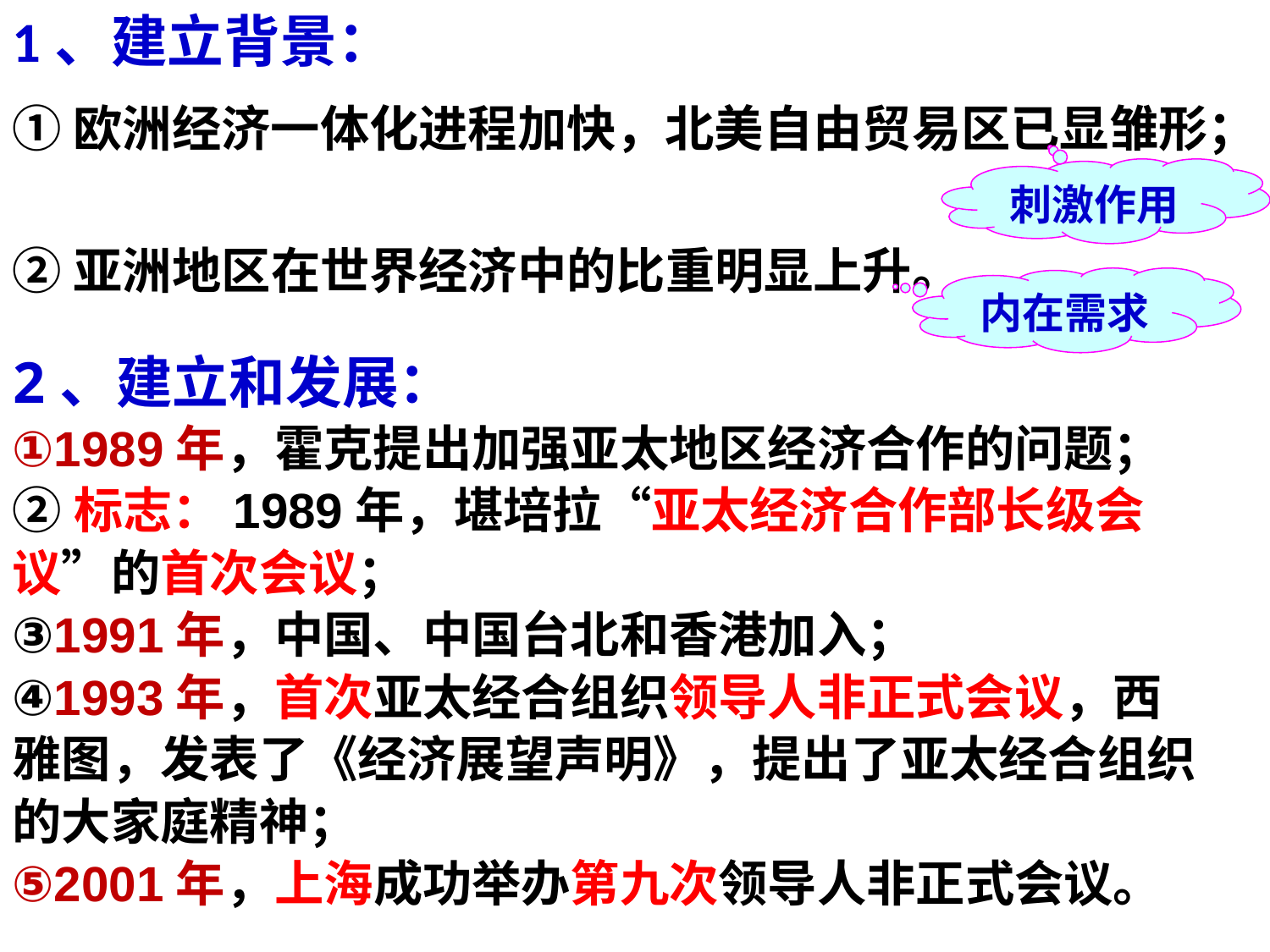

1、建立背景：
①欧洲经济一体化进程加快，北美自由贸易区已显雏形；

②亚洲地区在世界经济中的比重明显上升。
刺激作用
内在需求
2、建立和发展：
①1989年，霍克提出加强亚太地区经济合作的问题；
②标志：1989年，堪培拉“亚太经济合作部长级会议”的首次会议；
③1991年，中国、中国台北和香港加入；
④1993年，首次亚太经合组织领导人非正式会议，西雅图，发表了《经济展望声明》，提出了亚太经合组织的大家庭精神；
⑤2001年，上海成功举办第九次领导人非正式会议。